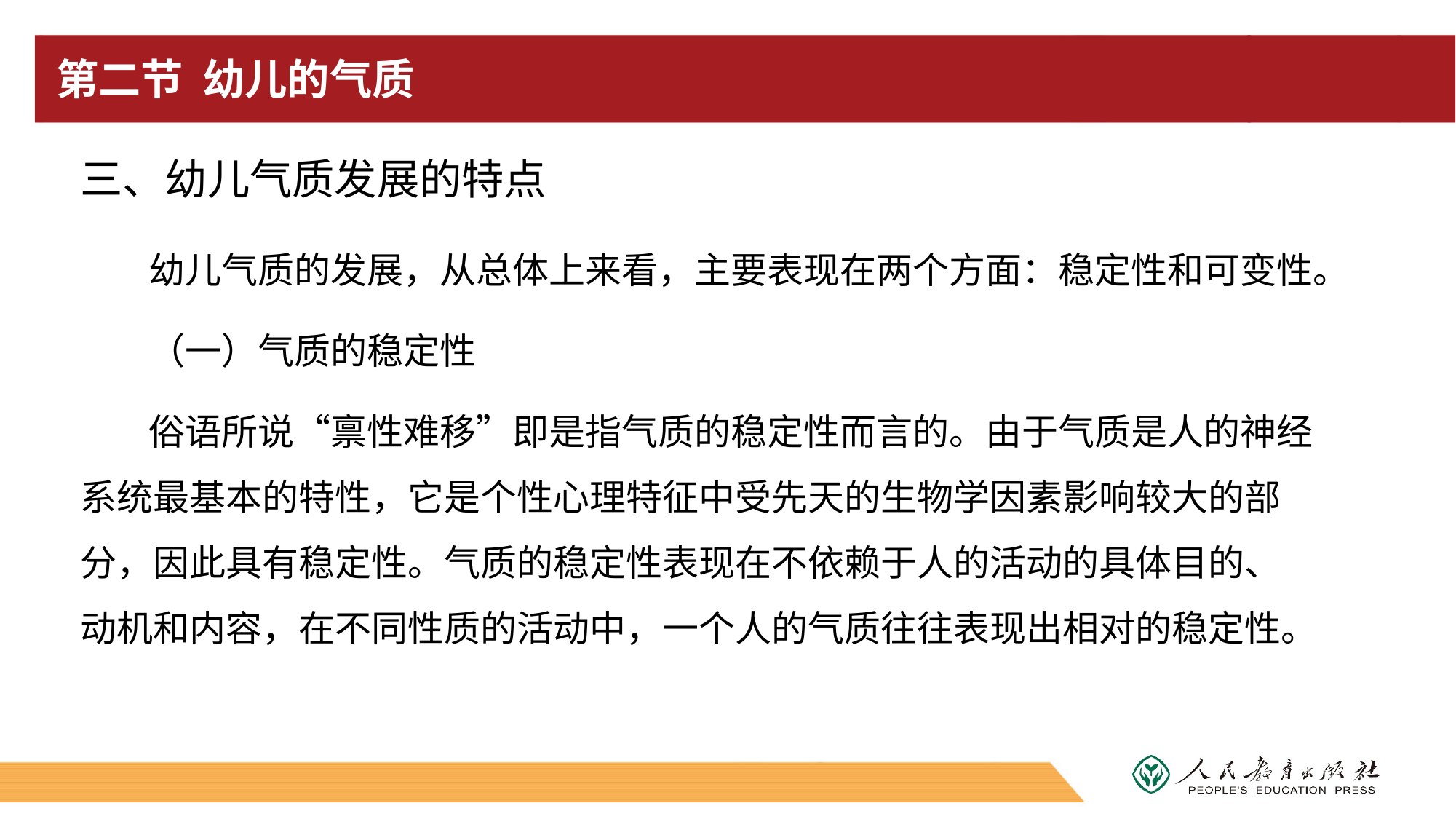

# 第二节  幼儿的气质
三、幼儿气质发展的特点
幼儿气质的发展，从总体上来看，主要表现在两个方面：稳定性和可变性。
（一）气质的稳定性
俗语所说“禀性难移”即是指气质的稳定性而言的。由于气质是人的神经系统最基本的特性，它是个性心理特征中受先天的生物学因素影响较大的部分，因此具有稳定性。气质的稳定性表现在不依赖于人的活动的具体目的、动机和内容，在不同性质的活动中，一个人的气质往往表现出相对的稳定性。